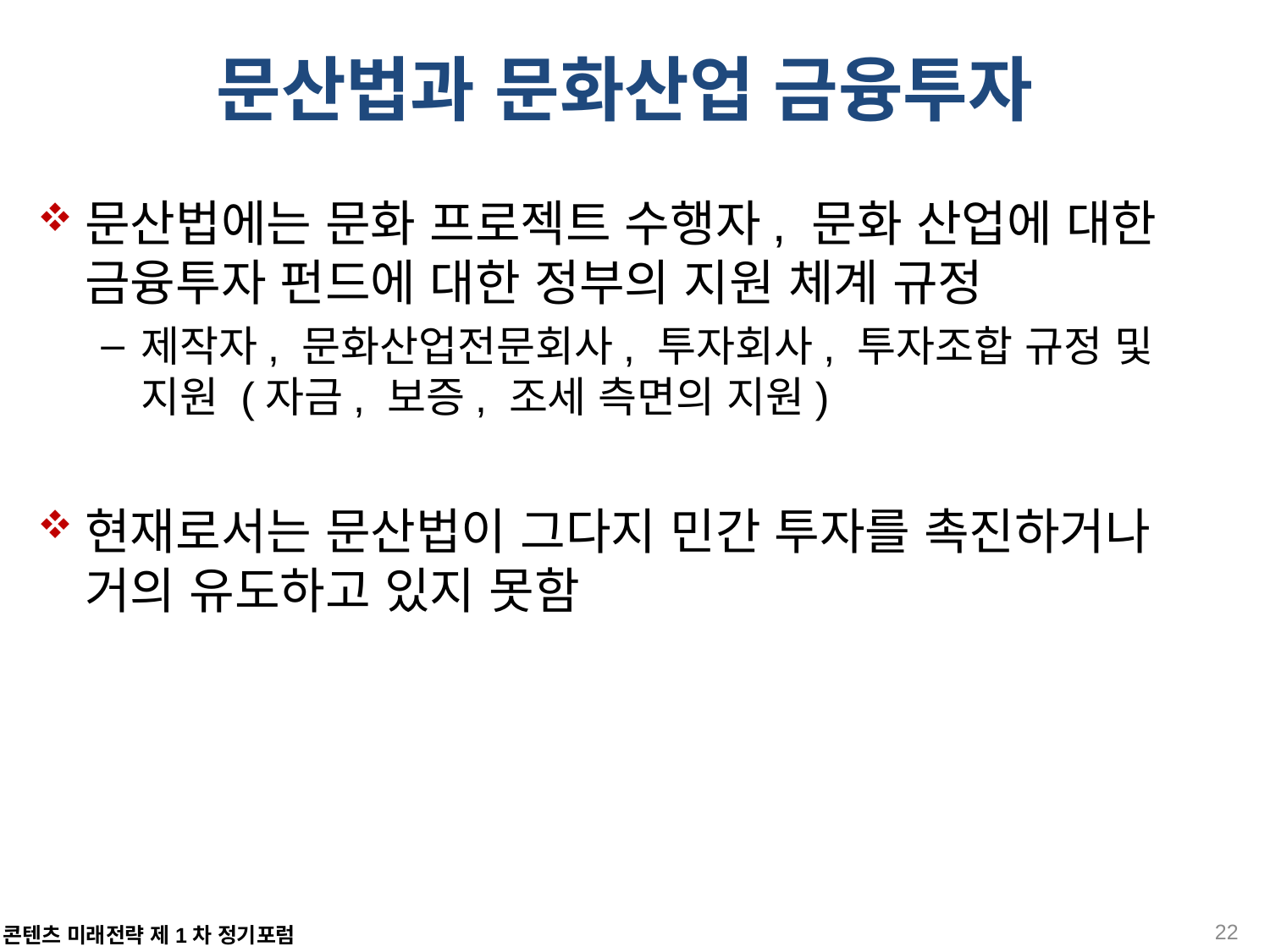

# 문산법과 문화산업 금융투자
문산법에는 문화 프로젝트 수행자, 문화 산업에 대한 금융투자 펀드에 대한 정부의 지원 체계 규정
제작자, 문화산업전문회사, 투자회사, 투자조합 규정 및 지원 (자금, 보증, 조세 측면의 지원)

현재로서는 문산법이 그다지 민간 투자를 촉진하거나 거의 유도하고 있지 못함
22